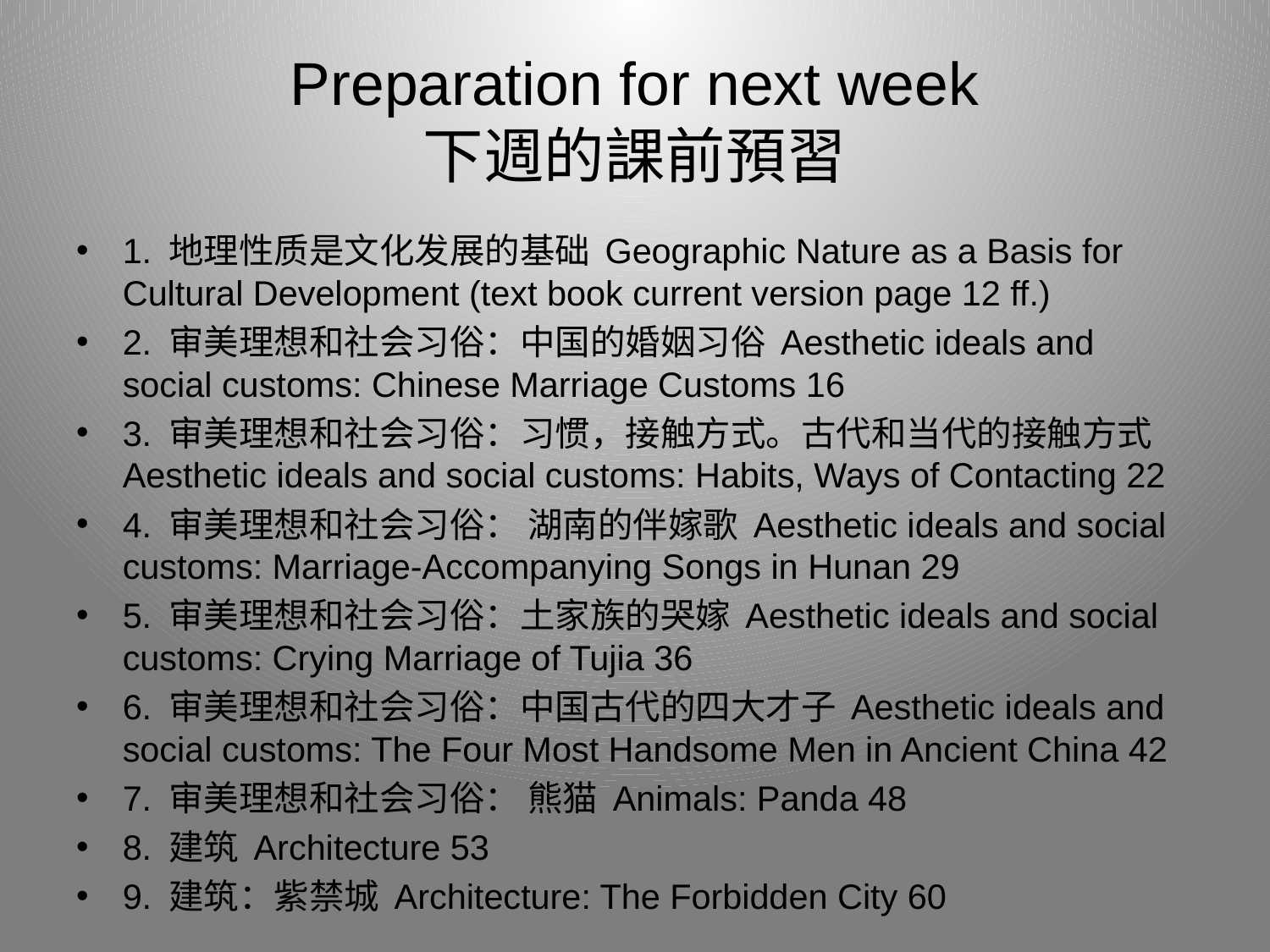

# Preparation for next week 下週的課前預習
1. 地理性质是文化发展的基础 Geographic Nature as a Basis for Cultural Development (text book current version page 12 ff.)
2. 审美理想和社会习俗：中国的婚姻习俗 Aesthetic ideals and social customs: Chinese Marriage Customs 16
3. 审美理想和社会习俗：习惯，接触方式。古代和当代的接触方式Aesthetic ideals and social customs: Habits, Ways of Contacting 22
4. 审美理想和社会习俗： 湖南的伴嫁歌 Aesthetic ideals and social customs: Marriage-Accompanying Songs in Hunan 29
5. 审美理想和社会习俗：土家族的哭嫁 Aesthetic ideals and social customs: Crying Marriage of Tujia 36
6. 审美理想和社会习俗：中国古代的四大才子 Aesthetic ideals and social customs: The Four Most Handsome Men in Ancient China 42
7. 审美理想和社会习俗： 熊猫 Animals: Panda 48
8. 建筑 Architecture 53
9. 建筑：紫禁城 Architecture: The Forbidden City 60